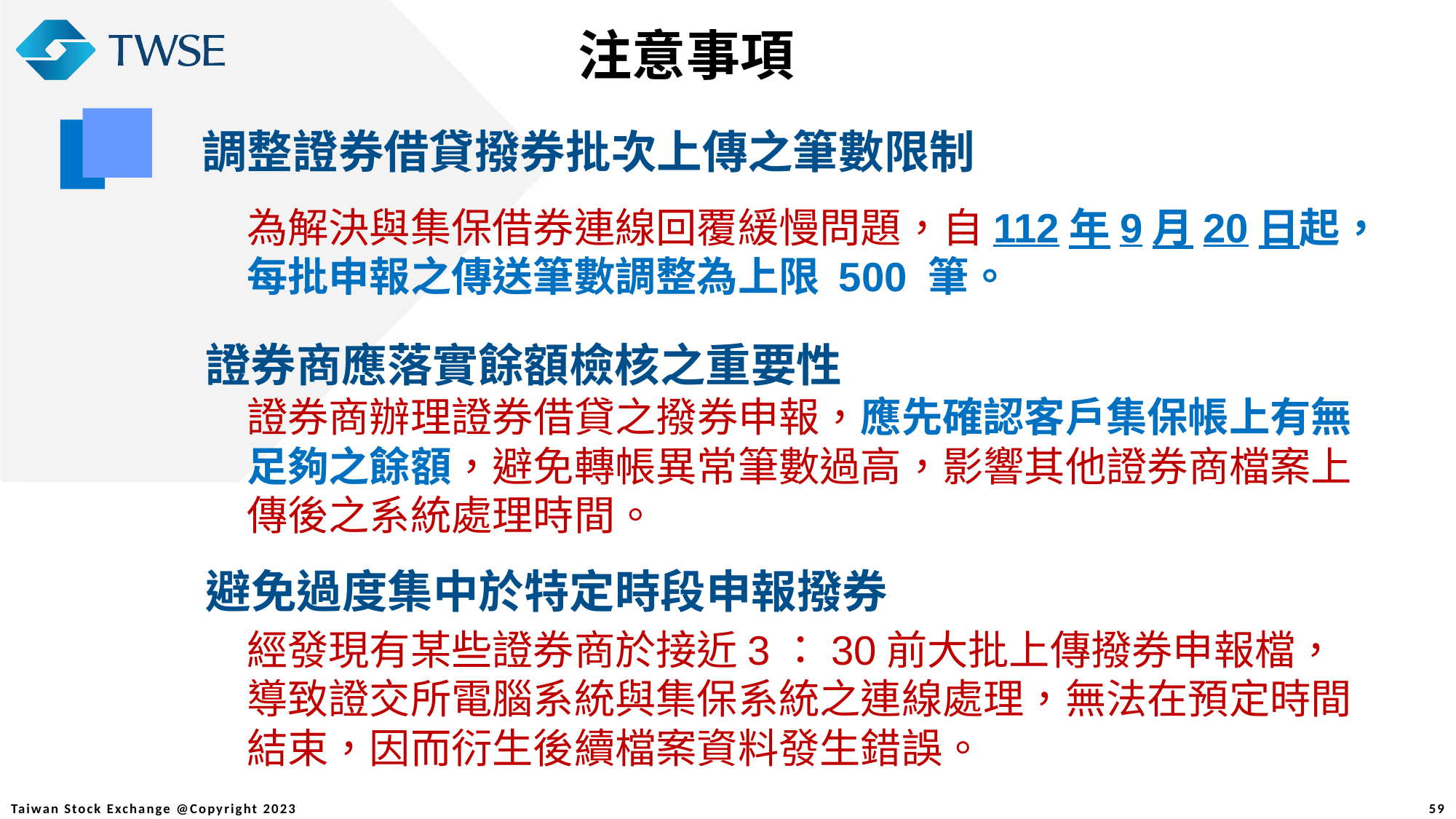

注意事項

調整證券借貸撥券批次上傳之筆數限制
為解決與集保借券連線回覆緩慢問題，自112年9月20日起，每批申報之傳送筆數調整為上限 500 筆。
證券商應落實餘額檢核之重要性
證券商辦理證券借貸之撥券申報，應先確認客戶集保帳上有無足夠之餘額，避免轉帳異常筆數過高，影響其他證券商檔案上傳後之系統處理時間。
避免過度集中於特定時段申報撥券
經發現有某些證券商於接近3：30前大批上傳撥券申報檔，導致證交所電腦系統與集保系統之連線處理，無法在預定時間結束，因而衍生後續檔案資料發生錯誤。
59